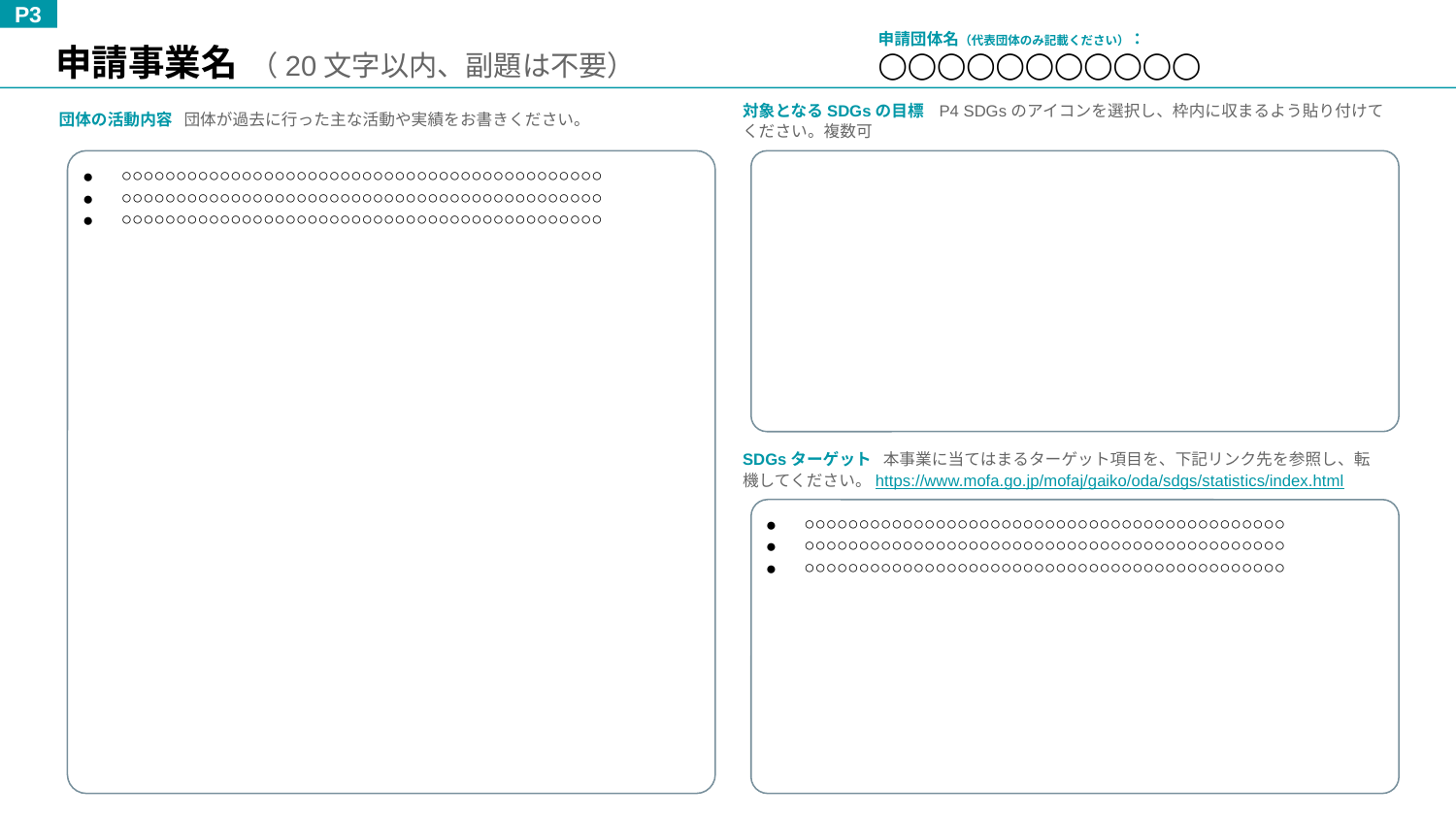

P3
申請団体名（代表団体のみ記載ください）：
◯◯◯◯◯◯◯◯◯◯◯
申請事業名 （20文字以内、副題は不要）
団体の活動内容  団体が過去に行った主な活動や実績をお書きください。
対象となるSDGsの目標  P4 SDGsのアイコンを選択し、枠内に収まるよう貼り付けてください。複数可
○○○○○○○○○○○○○○○○○○○○○○○○○○○○○○○○○○○○○○○○○○○○
○○○○○○○○○○○○○○○○○○○○○○○○○○○○○○○○○○○○○○○○○○○○
○○○○○○○○○○○○○○○○○○○○○○○○○○○○○○○○○○○○○○○○○○○○

SDGsターゲット  本事業に当てはまるターゲット項目を、下記リンク先を参照し、転機してください。https://www.mofa.go.jp/mofaj/gaiko/oda/sdgs/statistics/index.html
○○○○○○○○○○○○○○○○○○○○○○○○○○○○○○○○○○○○○○○○○○○○
○○○○○○○○○○○○○○○○○○○○○○○○○○○○○○○○○○○○○○○○○○○○
○○○○○○○○○○○○○○○○○○○○○○○○○○○○○○○○○○○○○○○○○○○○